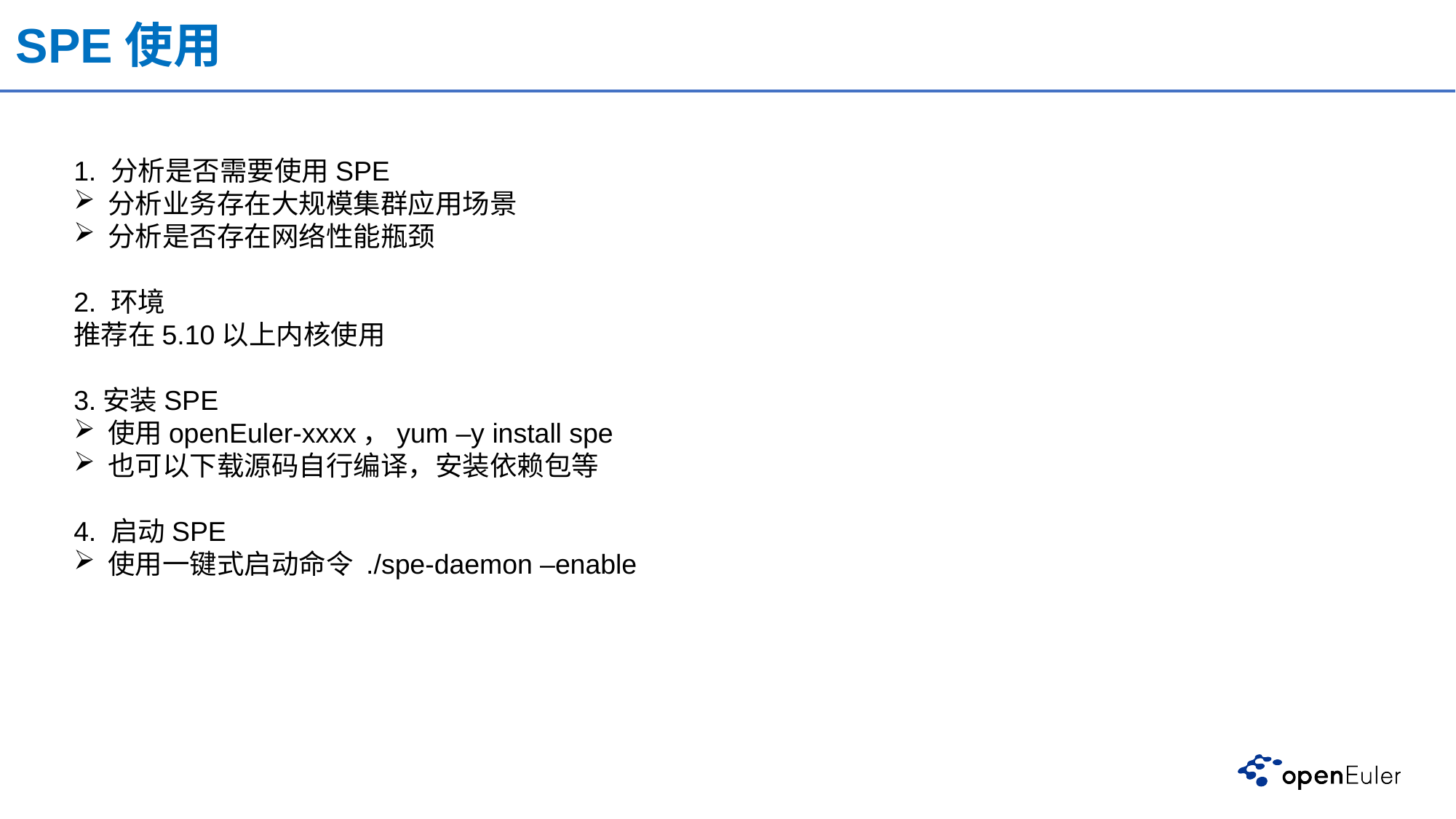

SPE使用
1. 分析是否需要使用SPE
分析业务存在大规模集群应用场景
分析是否存在网络性能瓶颈

2. 环境
推荐在5.10以上内核使用

3.安装SPE
使用openEuler-xxxx，yum –y install spe
也可以下载源码自行编译，安装依赖包等

4. 启动SPE
使用一键式启动命令 ./spe-daemon –enable